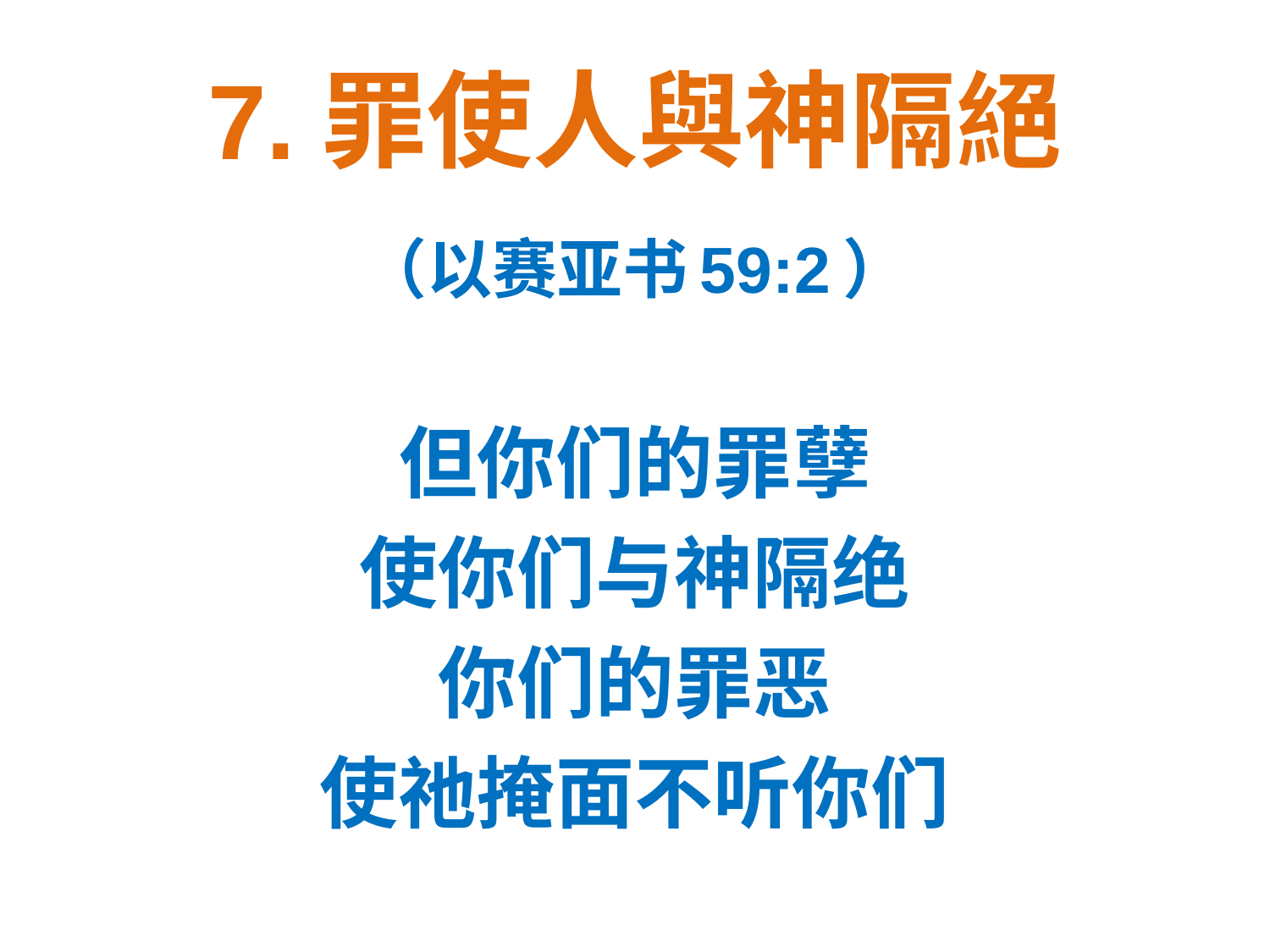

# 7.罪使人與神隔絕
（以赛亚书59:2）

但你们的罪孽
使你们与神隔绝
你们的罪恶
使祂掩面不听你们